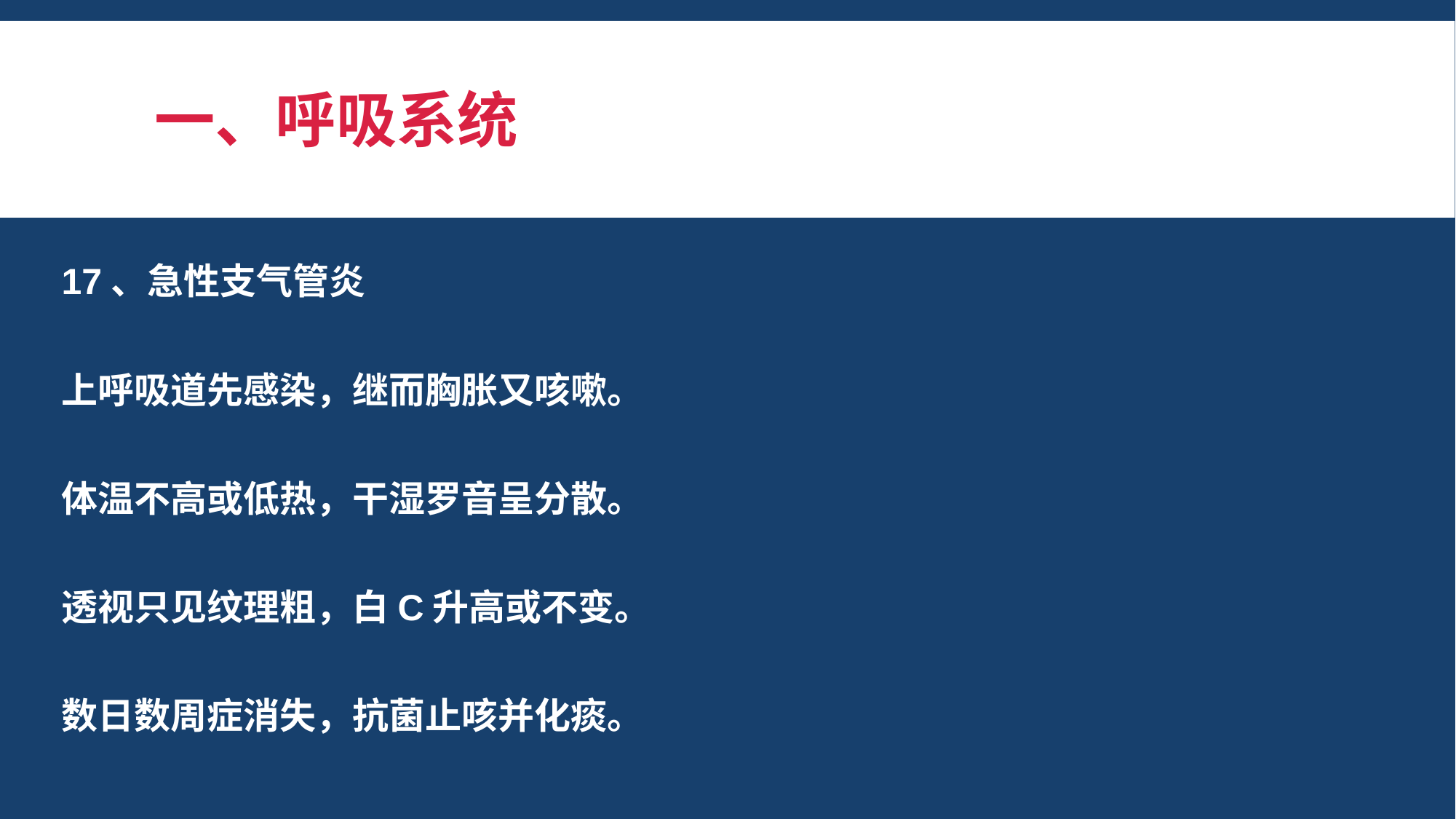

# 一、呼吸系统
17、急性支气管炎
上呼吸道先感染，继而胸胀又咳嗽。
体温不高或低热，干湿罗音呈分散。
透视只见纹理粗，白C升高或不变。
数日数周症消失，抗菌止咳并化痰。